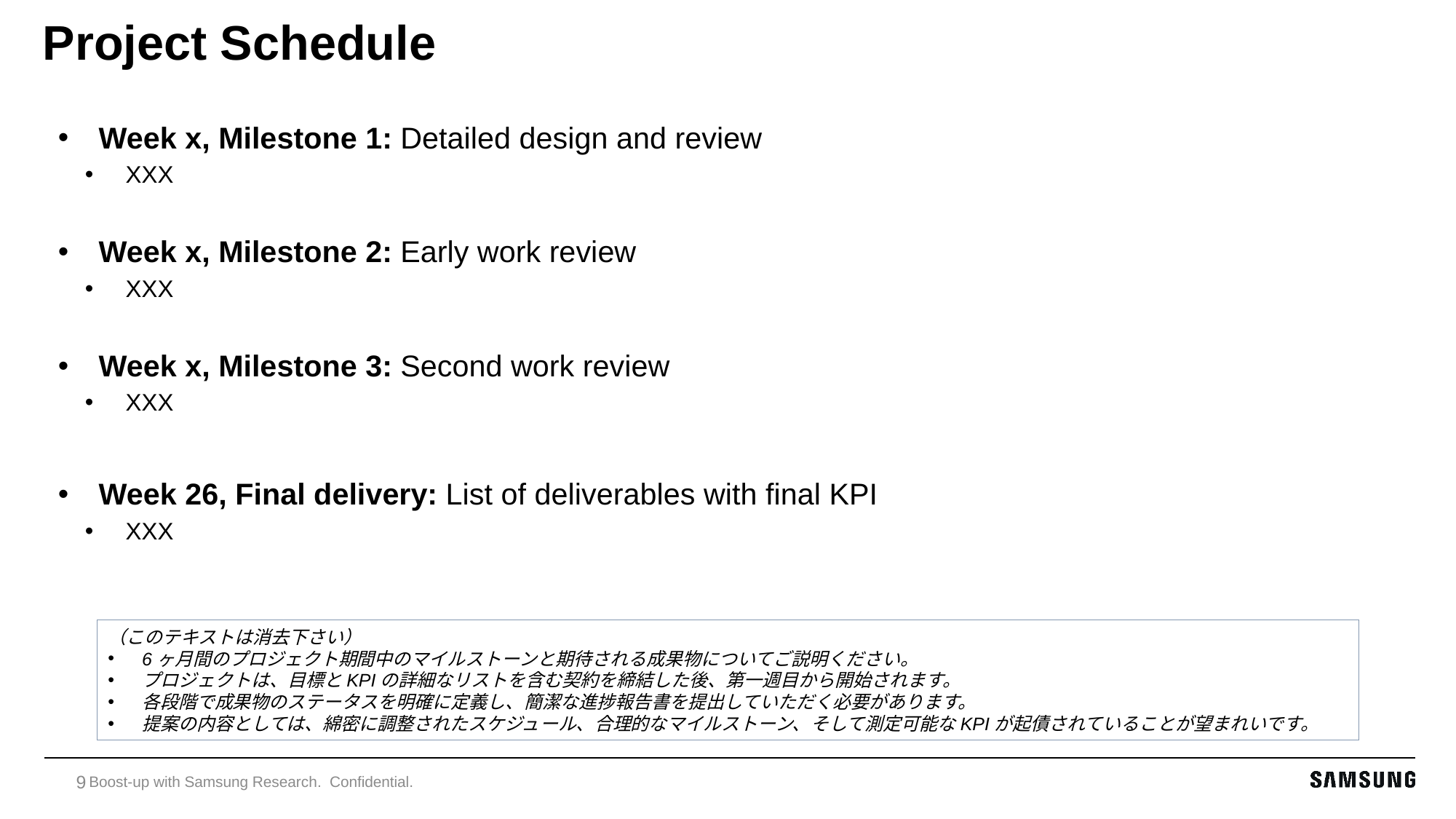

# Project Schedule
Week x, Milestone 1: Detailed design and review
XXX

Week x, Milestone 2: Early work review
XXX

Week x, Milestone 3: Second work review
XXX

Week 26, Final delivery: List of deliverables with final KPI
XXX

（このテキストは消去下さい）
6ヶ月間のプロジェクト期間中のマイルストーンと期待される成果物についてご説明ください。
プロジェクトは、目標とKPIの詳細なリストを含む契約を締結した後、第一週目から開始されます。
各段階で成果物のステータスを明確に定義し、簡潔な進捗報告書を提出していただく必要があります。
提案の内容としては、綿密に調整されたスケジュール、合理的なマイルストーン、そして測定可能なKPIが起債されていることが望まれいです。
Boost-up with Samsung Research.  Confidential.
9